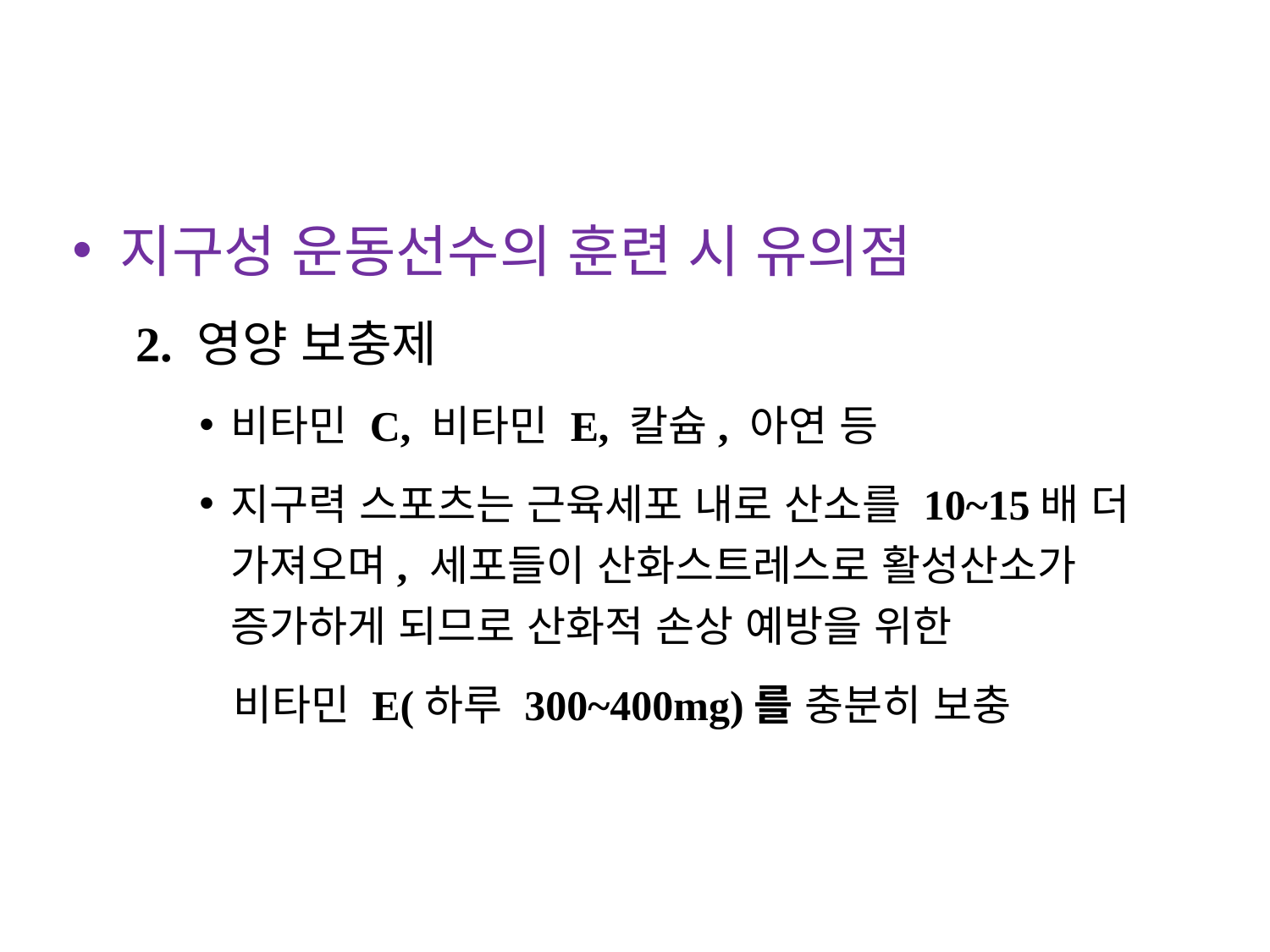

지구성 운동선수의 훈련 시 유의점
2. 영양 보충제
비타민 C, 비타민 E, 칼슘, 아연 등
지구력 스포츠는 근육세포 내로 산소를 10~15배 더 가져오며, 세포들이 산화스트레스로 활성산소가 증가하게 되므로 산화적 손상 예방을 위한
  비타민 E(하루 300~400mg)를 충분히 보충